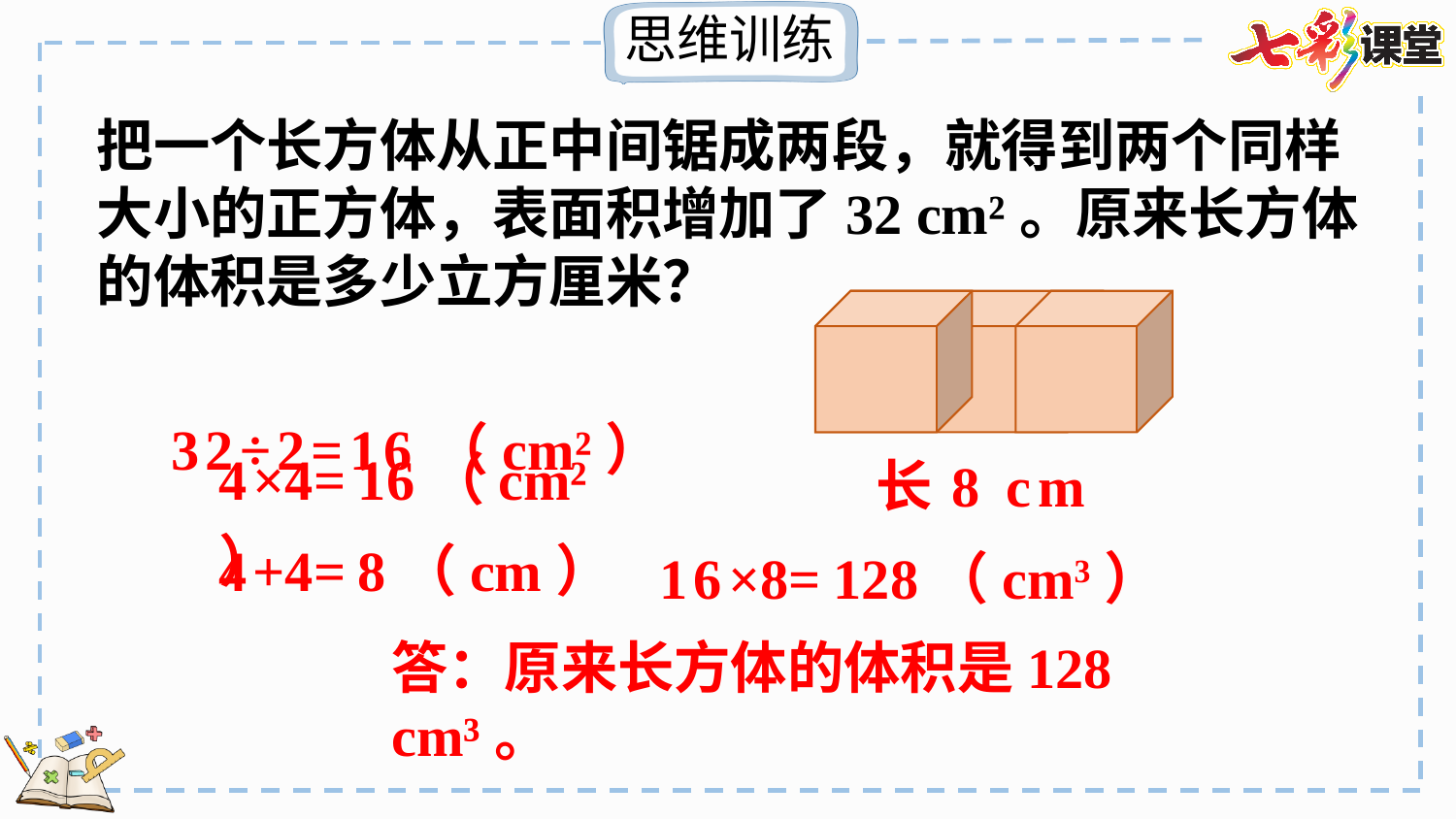

把一个长方体从正中间锯成两段，就得到两个同样大小的正方体，表面积增加了32 cm²。原来长方体的体积是多少立方厘米？

  32÷2=16（cm²）
4×4=16（cm²）
长8 cm
4+4=8（cm）
16×8=128（cm3）
答：原来长方体的体积是128 cm³。